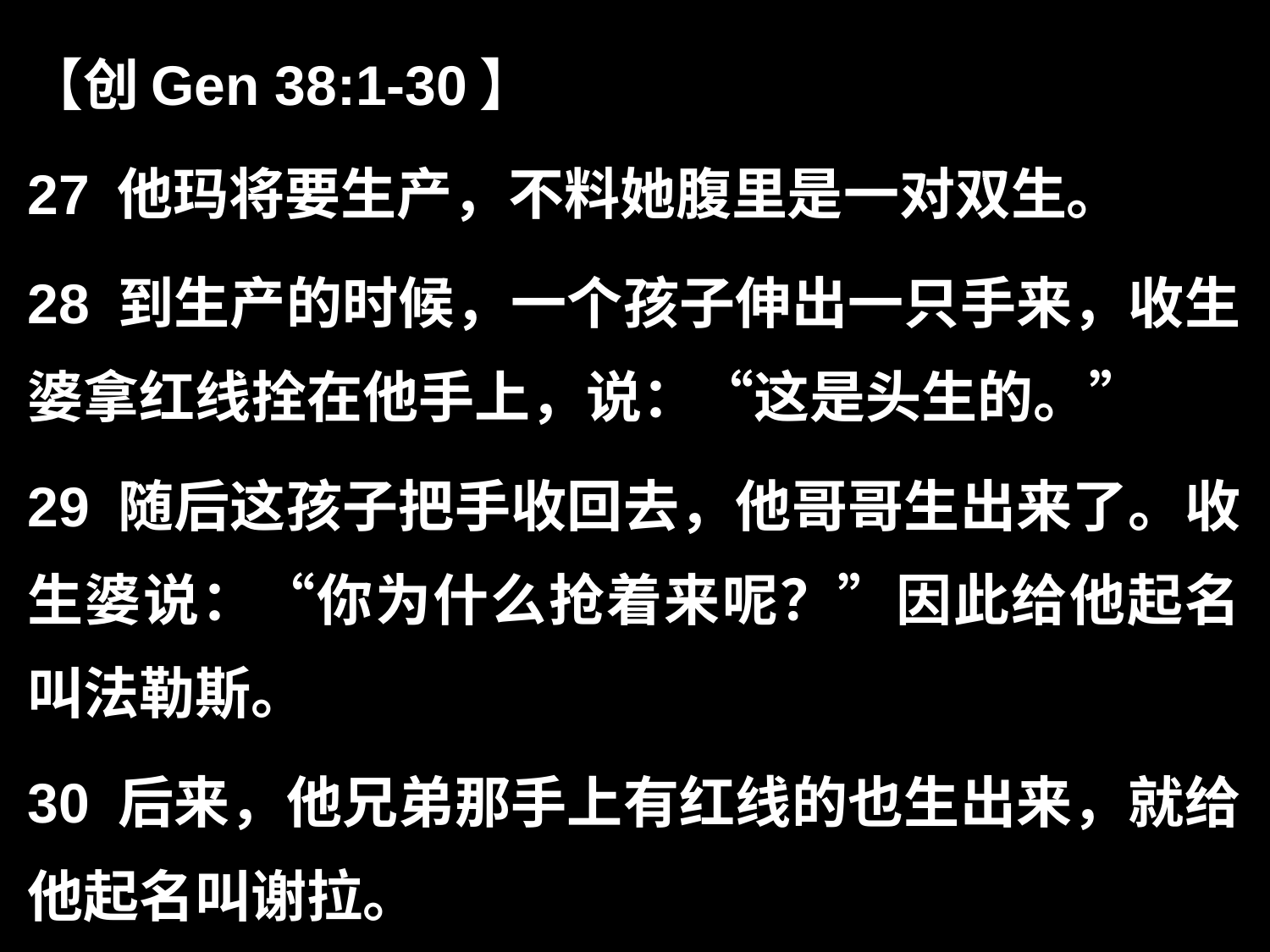

【创Gen 38:1-30】
27 他玛将要生产，不料她腹里是一对双生。
28 到生产的时候，一个孩子伸出一只手来，收生婆拿红线拴在他手上，说：“这是头生的。”
29 随后这孩子把手收回去，他哥哥生出来了。收生婆说：“你为什么抢着来呢？”因此给他起名叫法勒斯。
30 后来，他兄弟那手上有红线的也生出来，就给他起名叫谢拉。